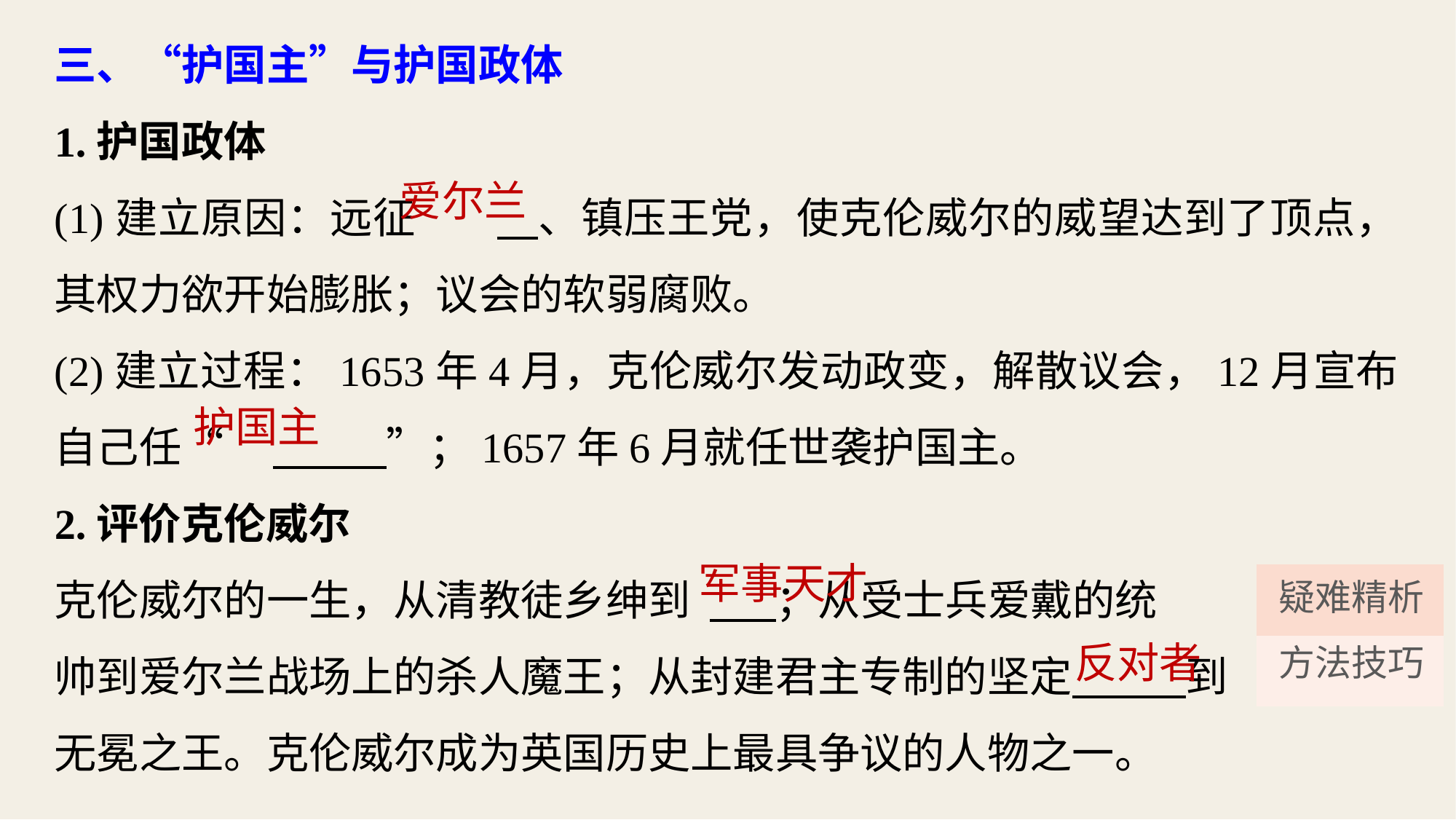

三、“护国主”与护国政体
1.护国政体
(1)建立原因：远征	    、镇压王党，使克伦威尔的威望达到了顶点，其权力欲开始膨胀；议会的软弱腐败。
(2)建立过程：1653年4月，克伦威尔发动政变，解散议会，12月宣布自己任“	            ”；1657年6月就任世袭护国主。
2.评价克伦威尔
克伦威尔的一生，从清教徒乡绅到	       ；从受士兵爱戴的统
帅到爱尔兰战场上的杀人魔王；从封建君主专制的坚定            到
无冕之王。克伦威尔成为英国历史上最具争议的人物之一。
爱尔兰
护国主
军事天才
|  |
| --- |
|  |
疑难精析
反对者
方法技巧